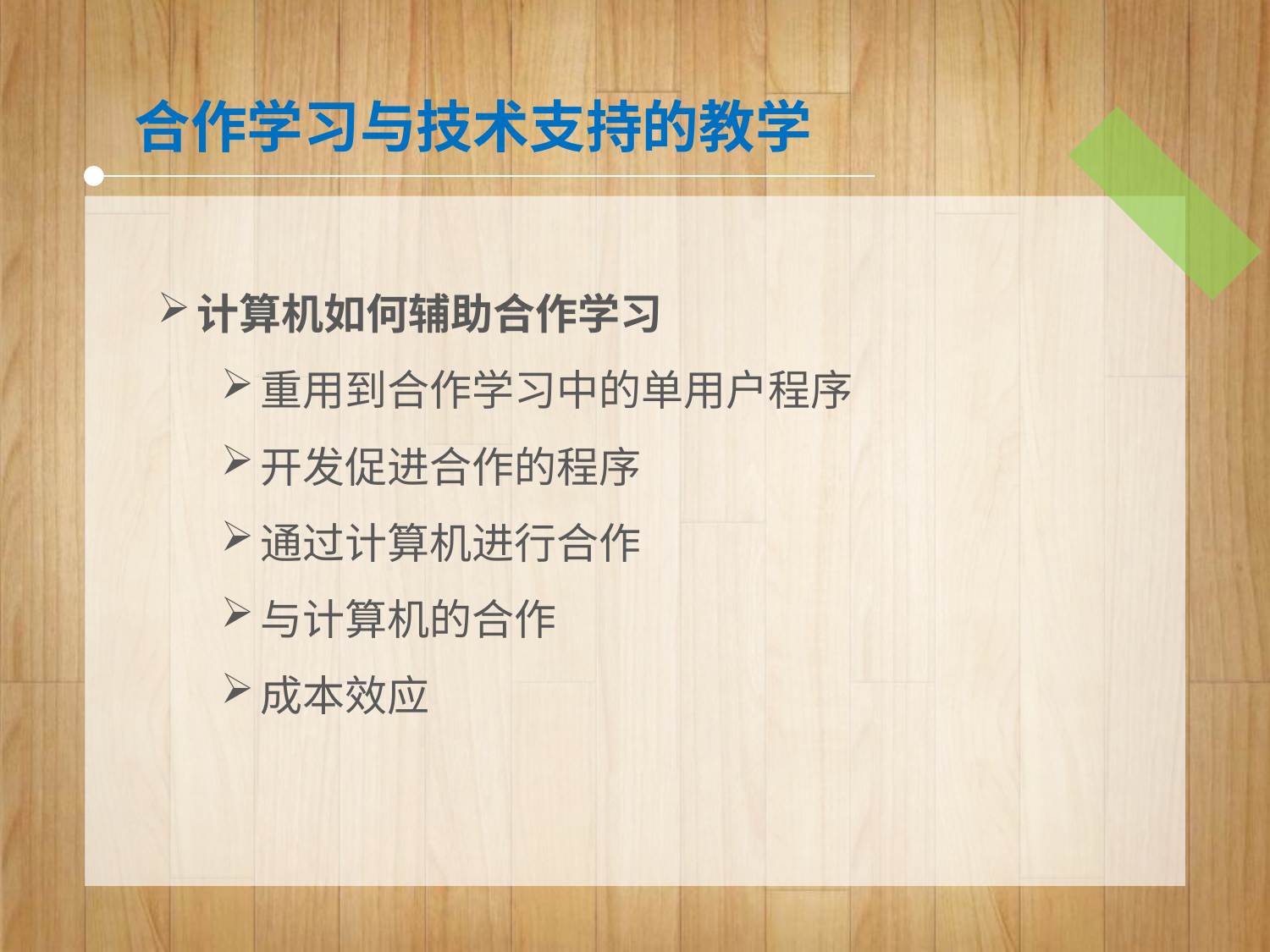

合作学习与技术支持的教学

计算机如何辅助合作学习
重用到合作学习中的单用户程序
开发促进合作的程序
通过计算机进行合作
与计算机的合作
成本效应